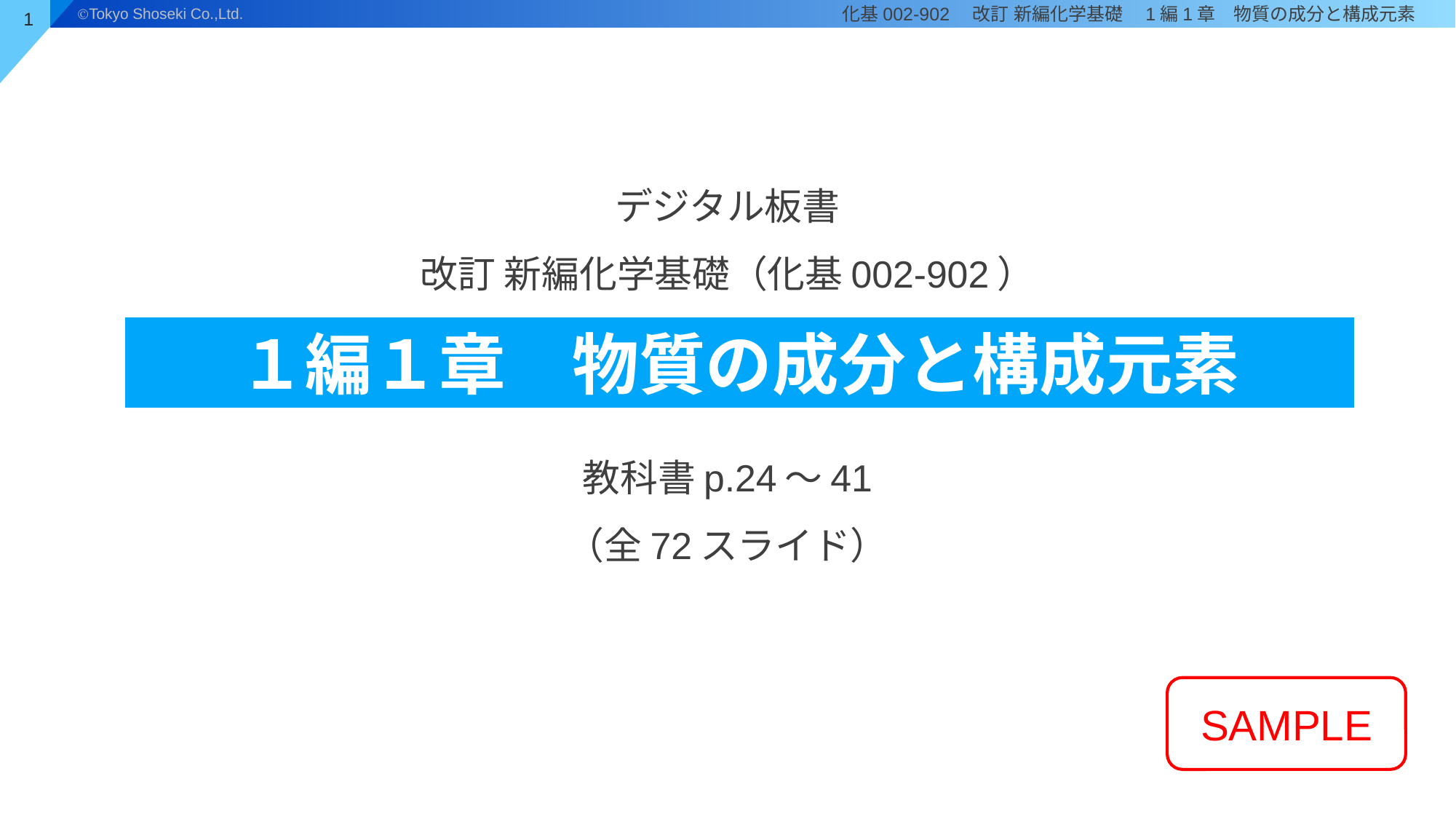

デジタル板書
改訂 新編化学基礎（化基002-902）

教科書p.24～41
（全72スライド）
１編１章　物質の成分と構成元素
SAMPLE